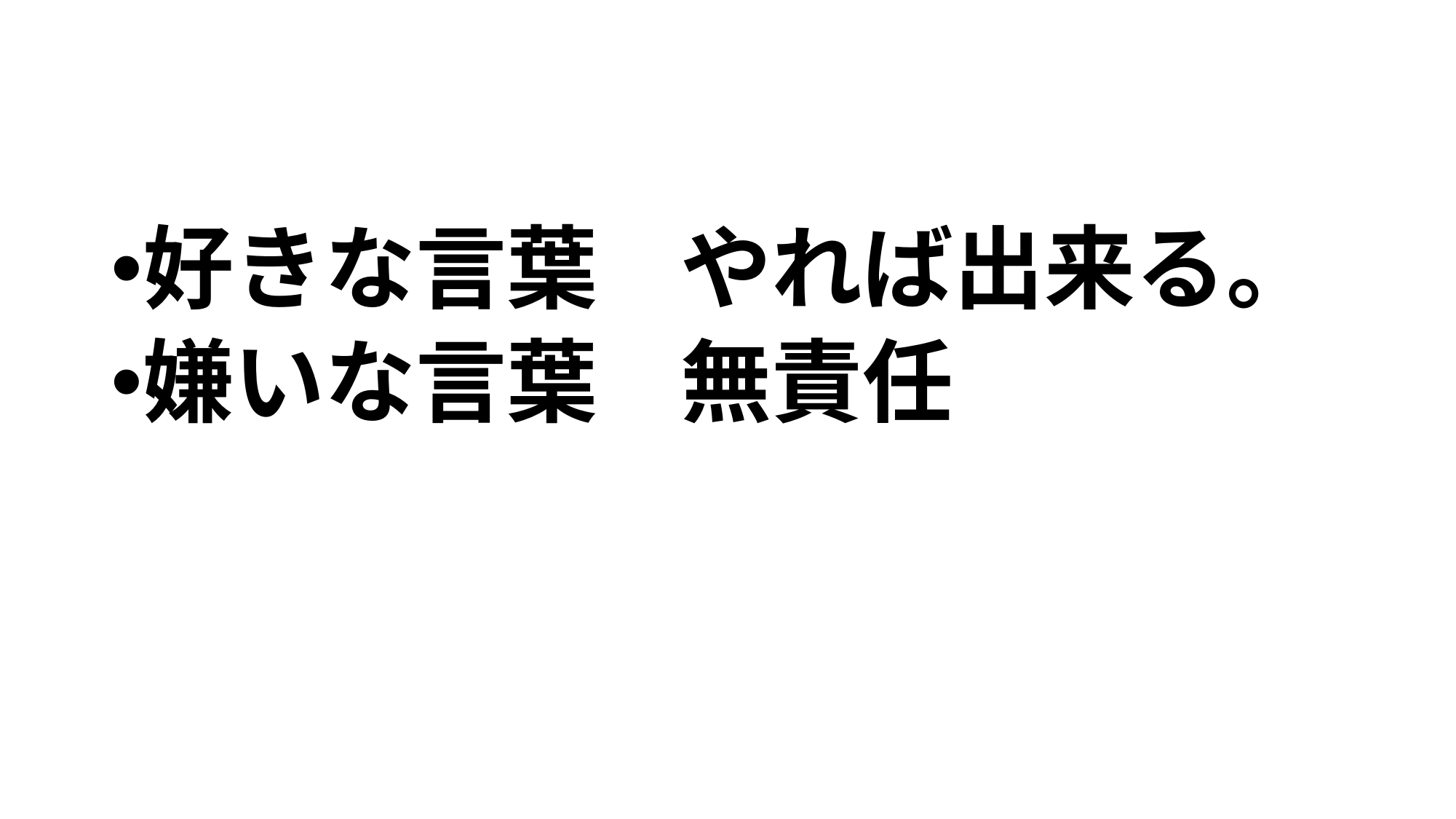

#
好きな言葉    やれば出来る。
嫌いな言葉    無責任